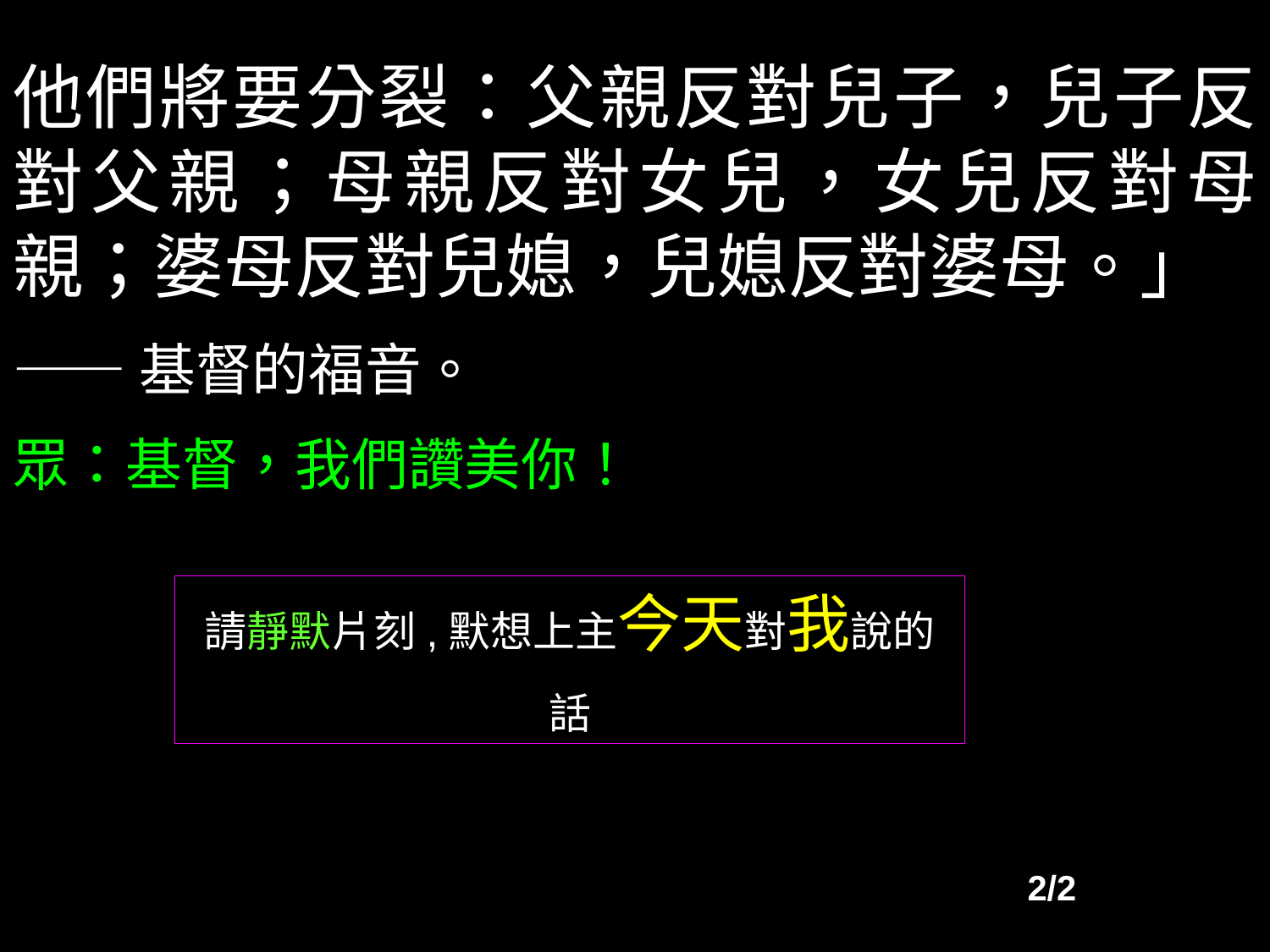

他們將要分裂：父親反對兒子，兒子反對父親；母親反對女兒，女兒反對母親；婆母反對兒媳，兒媳反對婆母。」
——基督的福音。
眾：基督，我們讚美你！

請靜默片刻,默想上主今天對我說的話
2/2